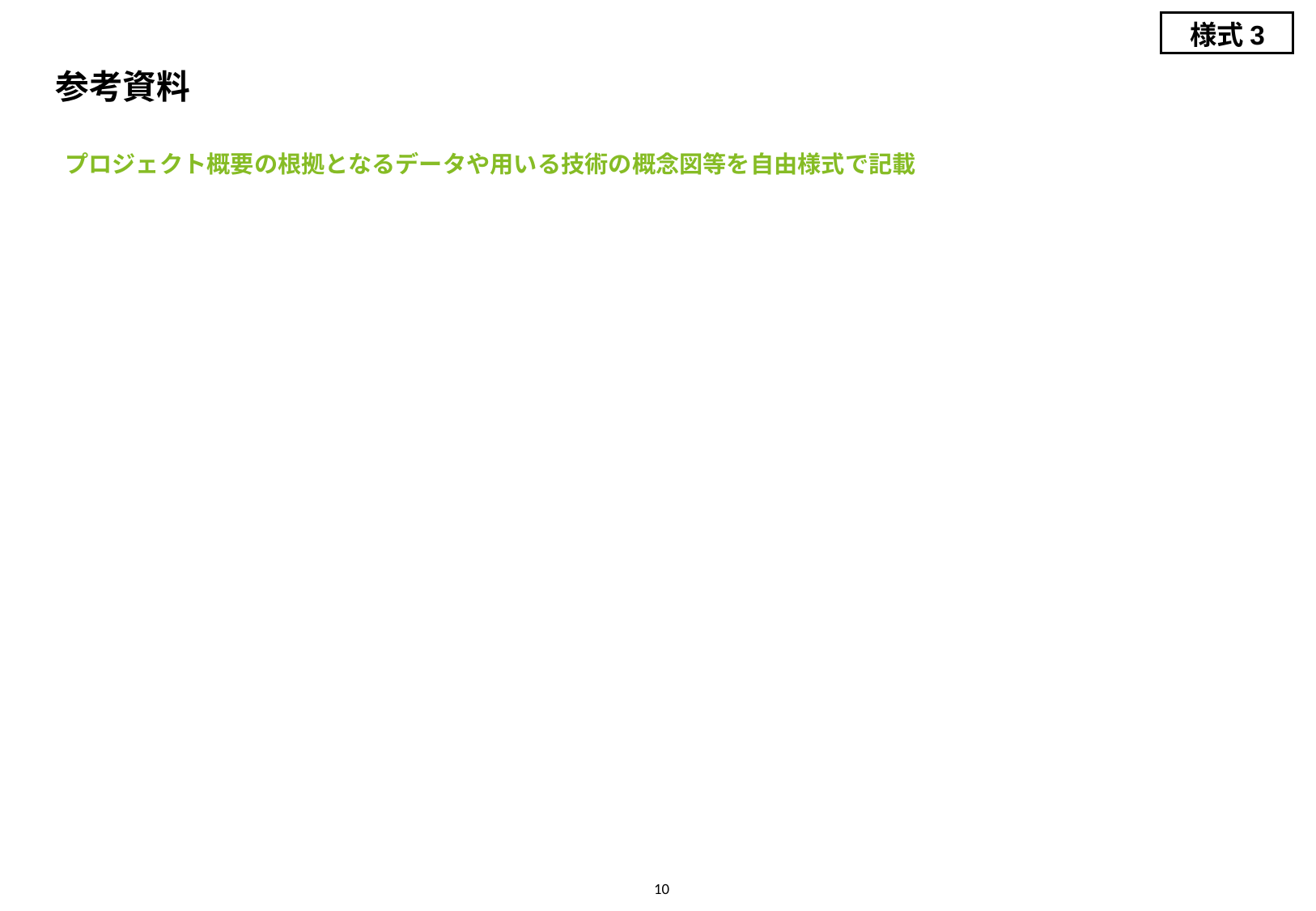

様式3
# 参考資料
プロジェクト概要の根拠となるデータや用いる技術の概念図等を自由様式で記載
10